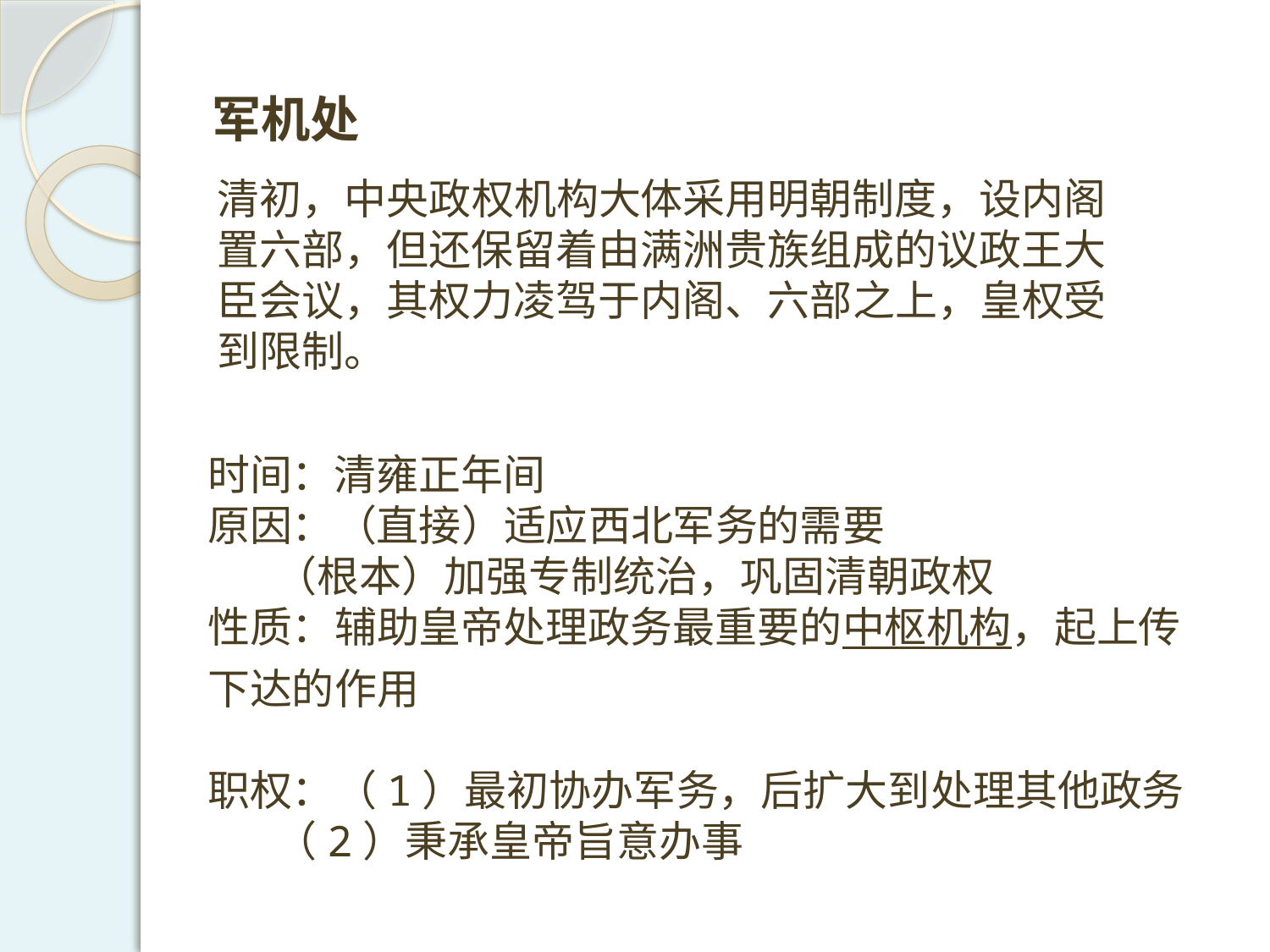

# 军机处
清初，中央政权机构大体采用明朝制度，设内阁置六部，但还保留着由满洲贵族组成的议政王大臣会议，其权力凌驾于内阁、六部之上，皇权受到限制。
时间：清雍正年间
原因：（直接）适应西北军务的需要
      （根本）加强专制统治，巩固清朝政权
性质：辅助皇帝处理政务最重要的中枢机构，起上传下达的作用

职权：（1）最初协办军务，后扩大到处理其他政务
      （2）秉承皇帝旨意办事